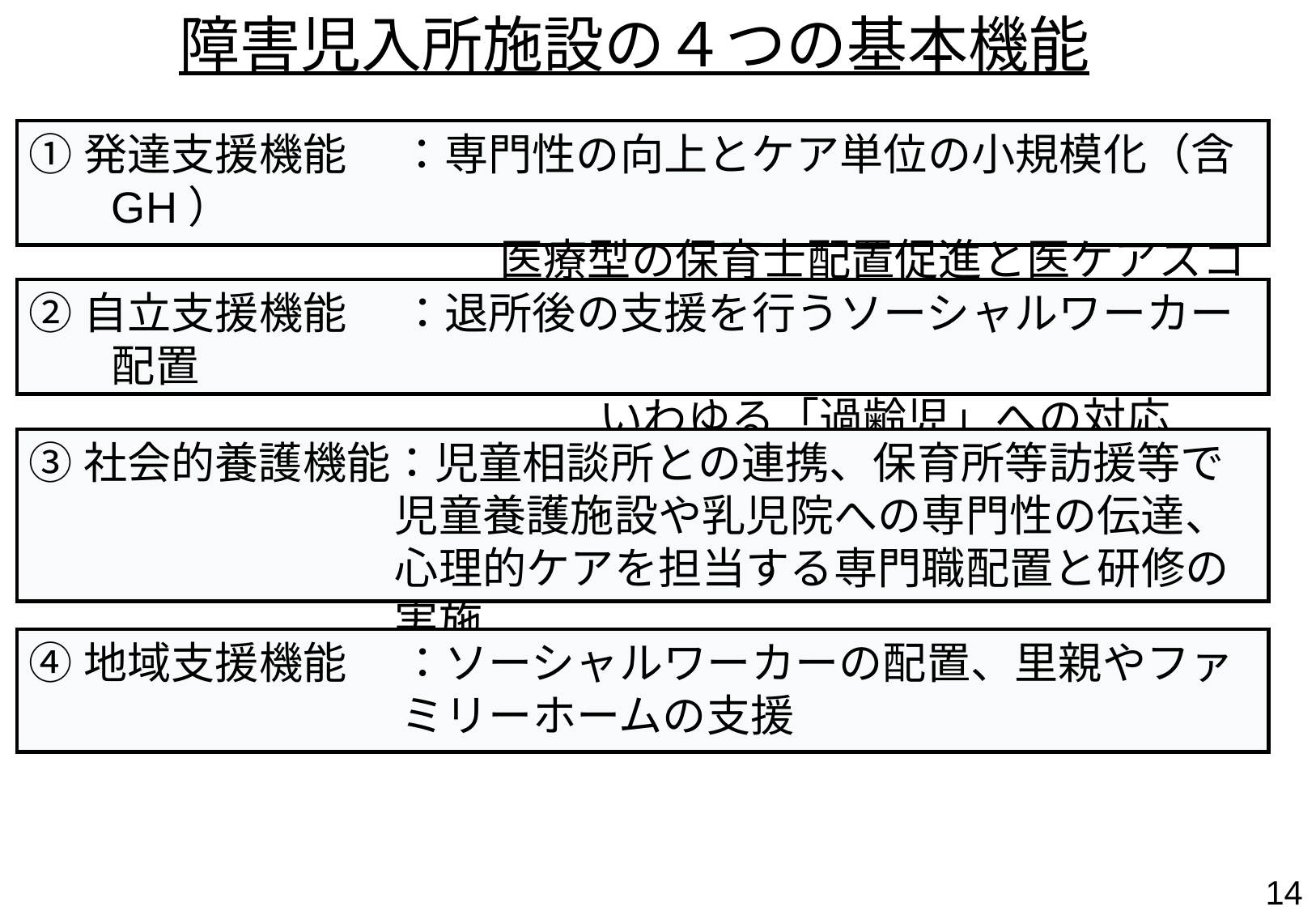

障害児入所施設の４つの基本機能
①発達支援機能　 ：専門性の向上とケア単位の小規模化（含GH）
           　　　　　　　　医療型の保育士配置促進と医ケアスコア導入
②自立支援機能　 ：退所後の支援を行うソーシャルワーカー配置
　　　　　　　　　　　　　いわゆる「過齢児」への対応
③社会的養護機能：児童相談所との連携、保育所等訪援等で児童養護施設や乳児院への専門性の伝達、心理的ケアを担当する専門職配置と研修の実施
④地域支援機能　 ：ソーシャルワーカーの配置、里親やファミリーホームの支援
14